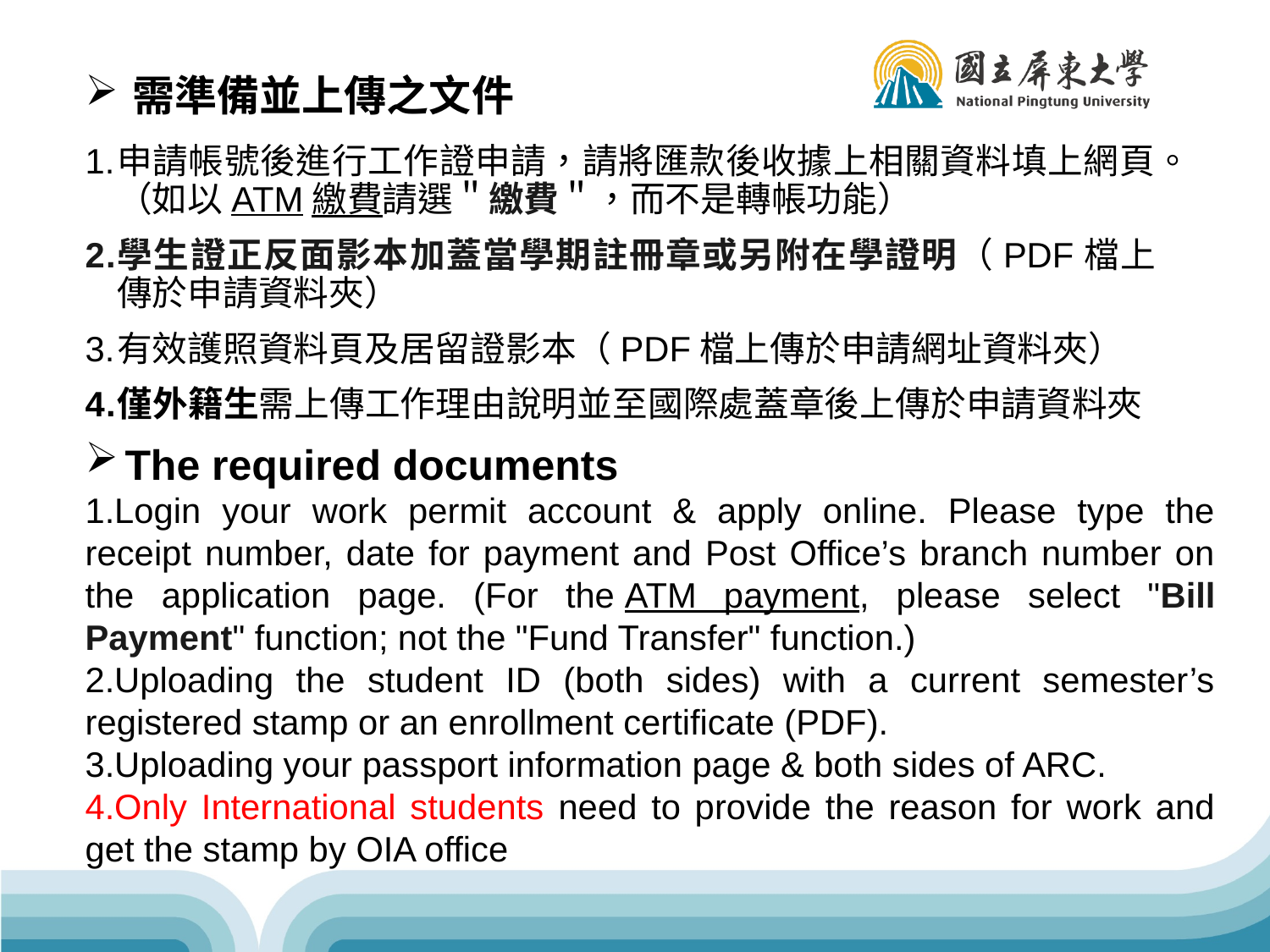

# 需準備並上傳之文件
申請帳號後進行工作證申請，請將匯款後收據上相關資料填上網頁。（如以ATM繳費請選＂繳費＂，而不是轉帳功能）
學生證正反面影本加蓋當學期註冊章或另附在學證明（PDF檔上傳於申請資料夾）
有效護照資料頁及居留證影本（PDF檔上傳於申請網址資料夾）
僅外籍生需上傳工作理由說明並至國際處蓋章後上傳於申請資料夾

The required documents
Login your work permit account & apply online. Please type the receipt number, date for payment and Post Office’s branch number on the application page. (For the ATM payment, please select "Bill Payment" function; not the "Fund Transfer" function.)
Uploading the student ID (both sides) with a current semester’s registered stamp or an enrollment certificate (PDF).
Uploading your passport information page & both sides of ARC.
Only International students need to provide the reason for work and get the stamp by OIA office